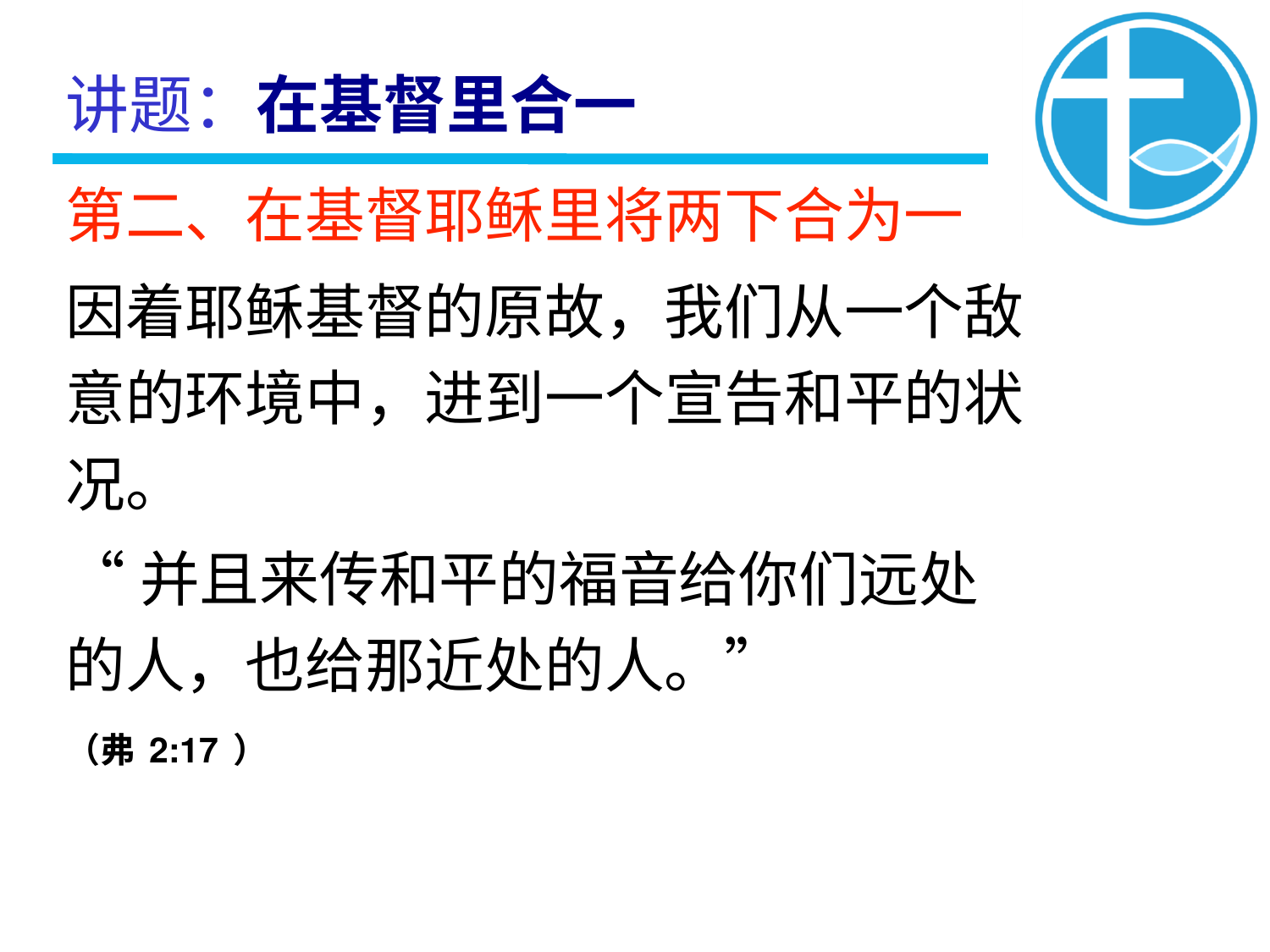

讲题：在基督里合一
第二、在基督耶稣里将两下合为一
因着耶稣基督的原故，我们从一个敌意的环境中，进到一个宣告和平的状况。
“并且来传和平的福音给你们远处的人，也给那近处的人。”
（弗2:17）